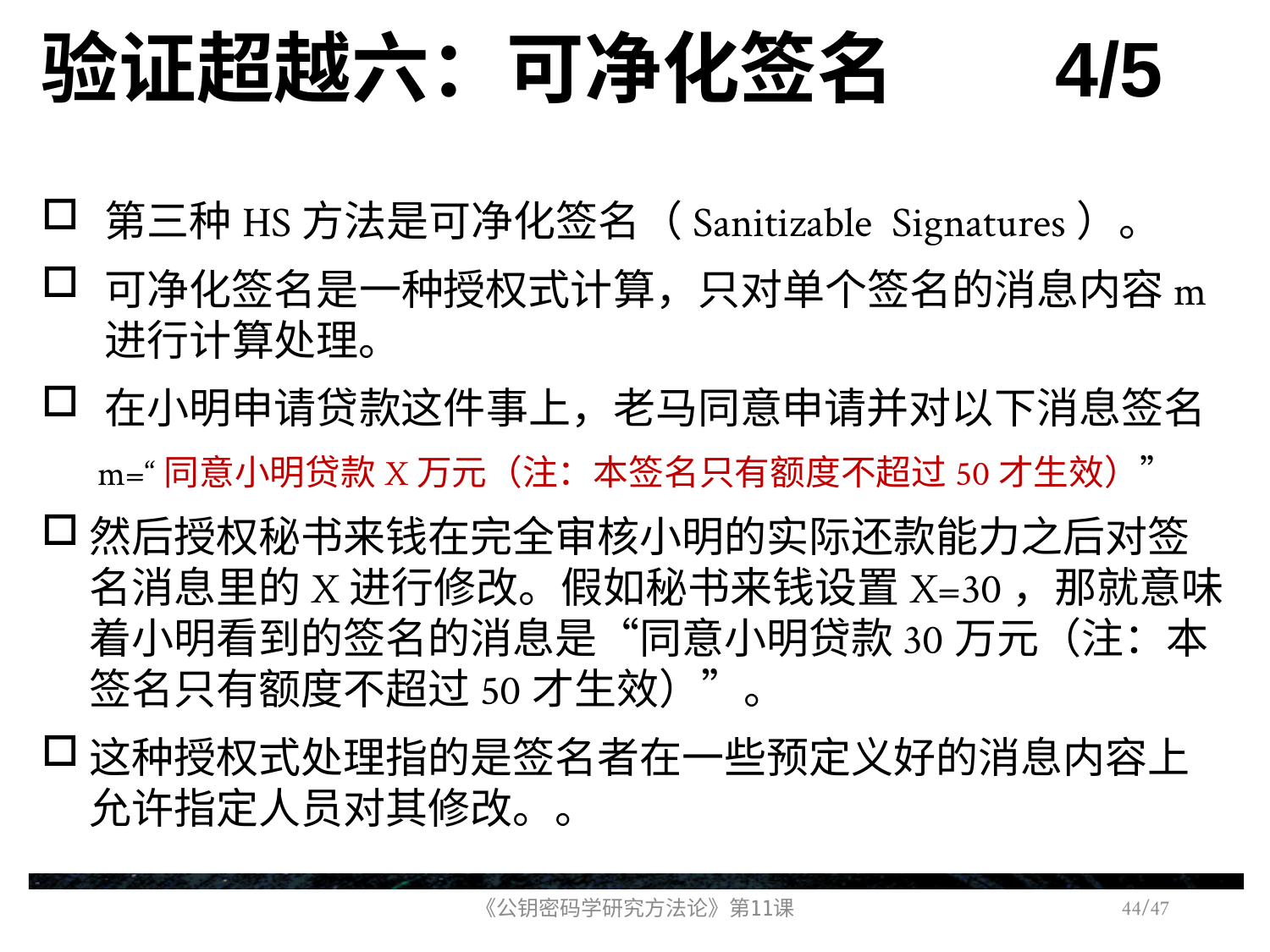

# 验证超越六：可净化签名        4/5
第三种HS方法是可净化签名（Sanitizable  Signatures）。
可净化签名是一种授权式计算，只对单个签名的消息内容m进行计算处理。
在小明申请贷款这件事上，老马同意申请并对以下消息签名
m=“同意小明贷款X万元（注：本签名只有额度不超过50才生效）”
然后授权秘书来钱在完全审核小明的实际还款能力之后对签名消息里的X进行修改。假如秘书来钱设置X=30，那就意味着小明看到的签名的消息是“同意小明贷款30万元（注：本签名只有额度不超过50才生效）”。
这种授权式处理指的是签名者在一些预定义好的消息内容上允许指定人员对其修改。。
《公钥密码学研究方法论》第11课
44/47